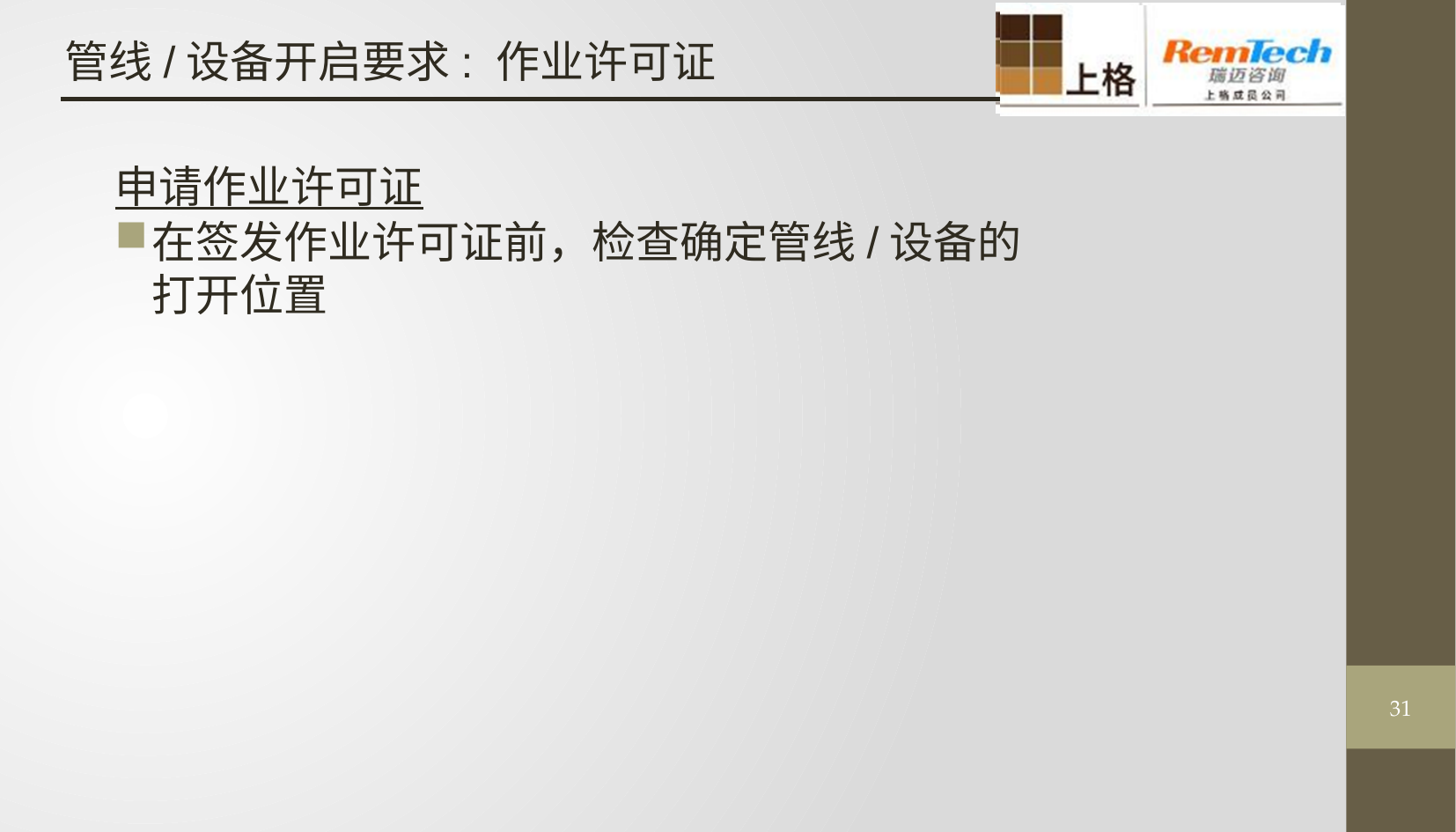

管线/设备开启要求: 作业许可证
申请作业许可证
在签发作业许可证前，检查确定管线/设备的打开位置